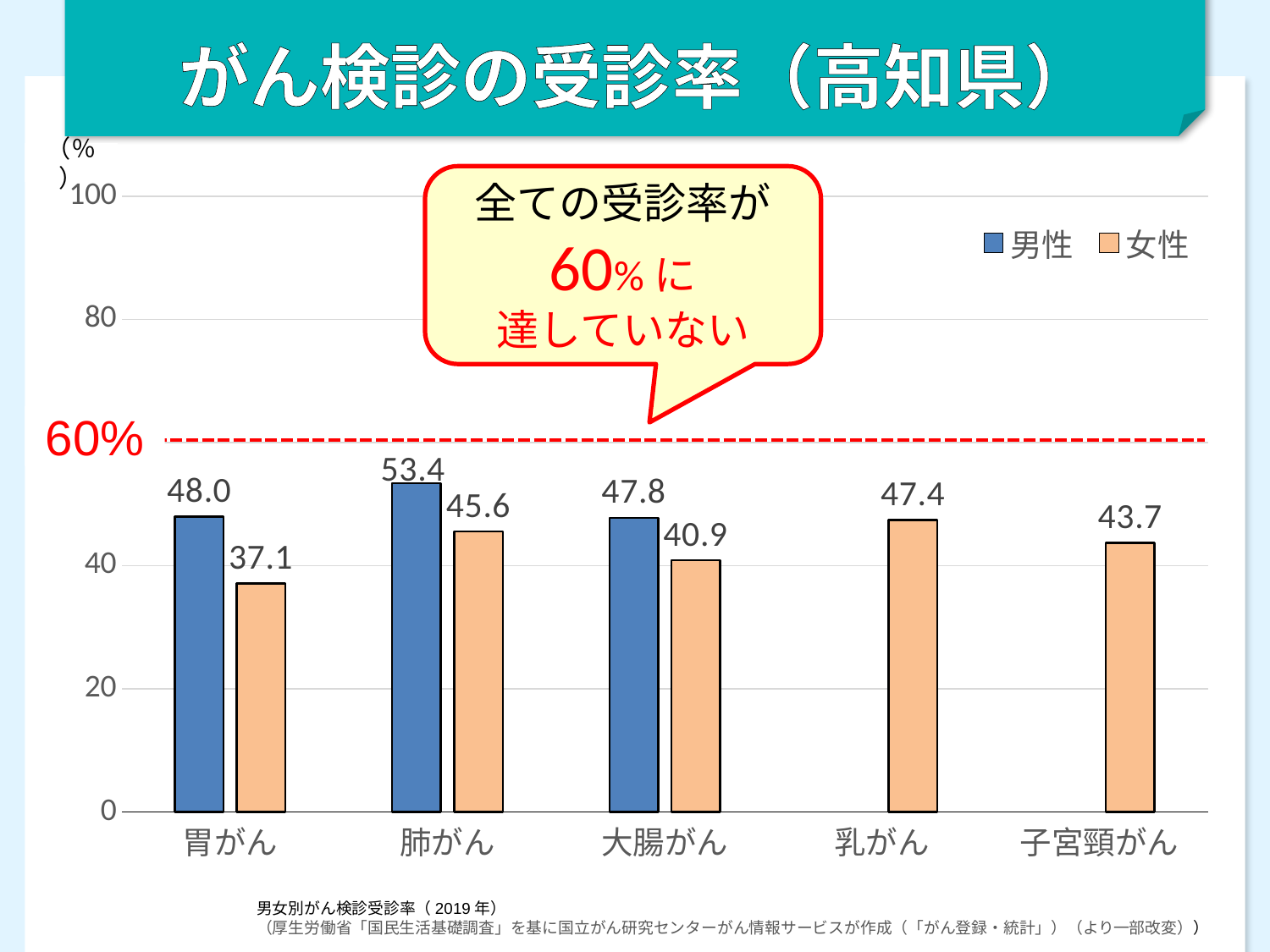

がん検診の受診率（高知県）

### Chart

| Category | 男性 | 女性 |
|---|---|---|
| 胃がん | 48.0 | 37.1 |
| 肺がん | 53.4 | 45.6 |
| 大腸がん | 47.8 | 40.9 |
| 乳がん | None | 47.4 |
| 子宮頸がん | None | 43.7 |
（％）
全ての受診率が
60%に
達していない
60%
男女別がん検診受診率（2019年）
（厚生労働省「国民生活基礎調査」を基に国立がん研究センターがん情報サービスが作成（「がん登録・統計」）（より一部改変））